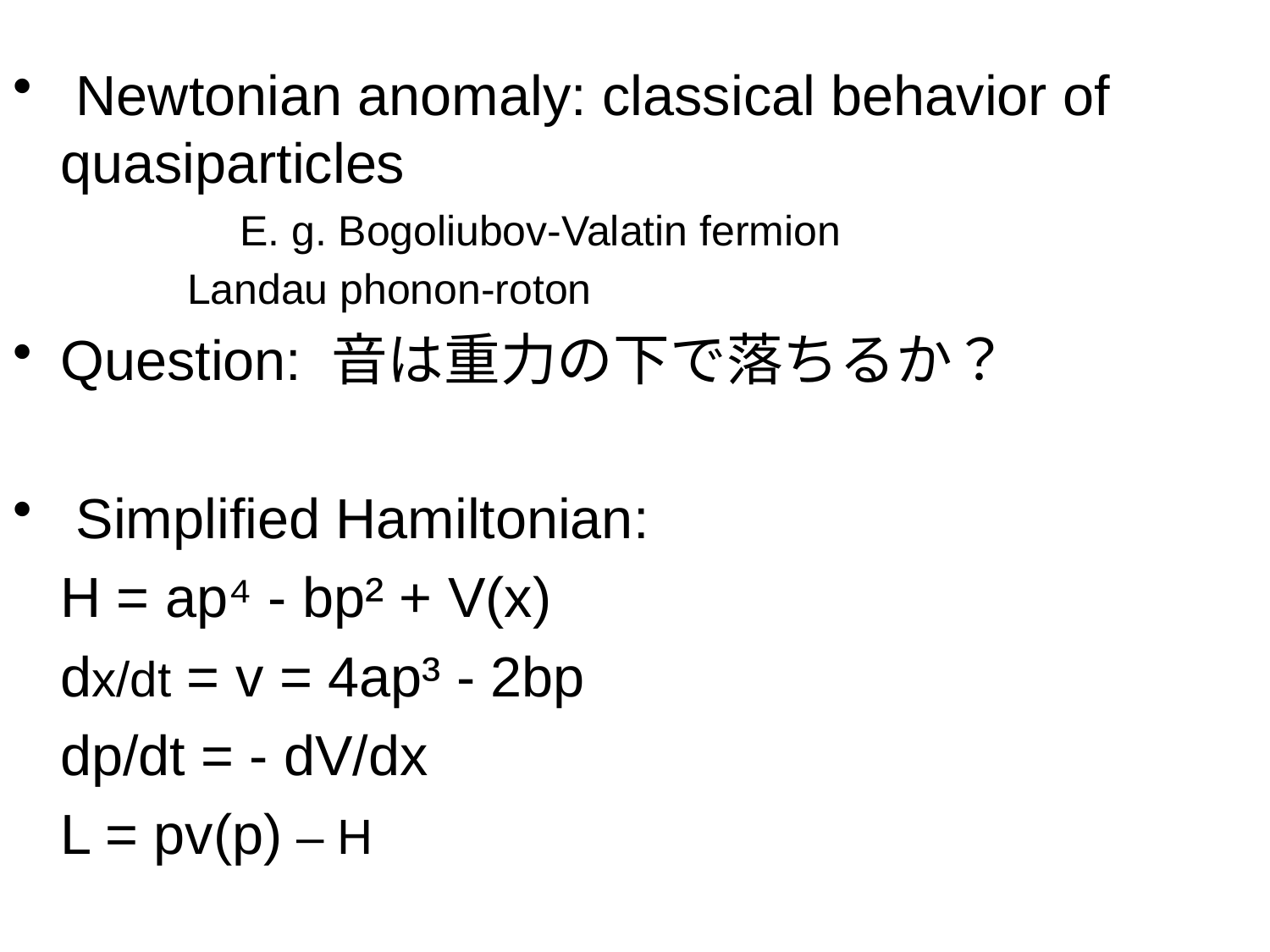

Newtonian anomaly: classical behavior of quasiparticles
		　E. g. Bogoliubov-Valatin fermion
　         	Landau phonon-roton
Question: 音は重力の下で落ちるか？

 Simplified Hamiltonian:
	H = ap⁴ - bp² + V(x)
 	dx/dt = v = 4ap³ - 2bp
	dp/dt = - dV/dx
	L = pv(p) – H